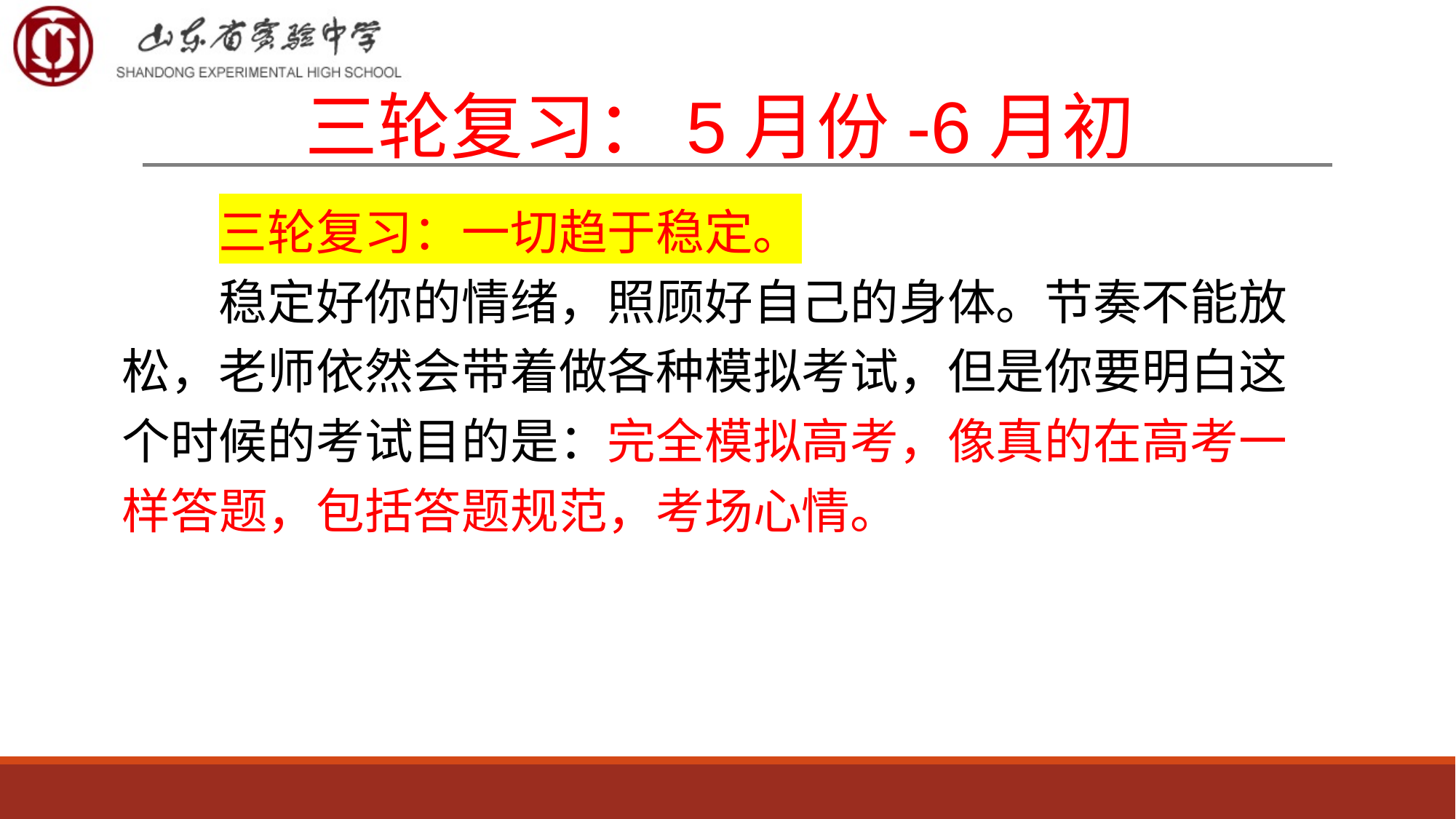

三轮复习：5月份-6月初
三轮复习：一切趋于稳定。
稳定好你的情绪，照顾好自己的身体。节奏不能放松，老师依然会带着做各种模拟考试，但是你要明白这个时候的考试目的是：完全模拟高考，像真的在高考一样答题，包括答题规范，考场心情。